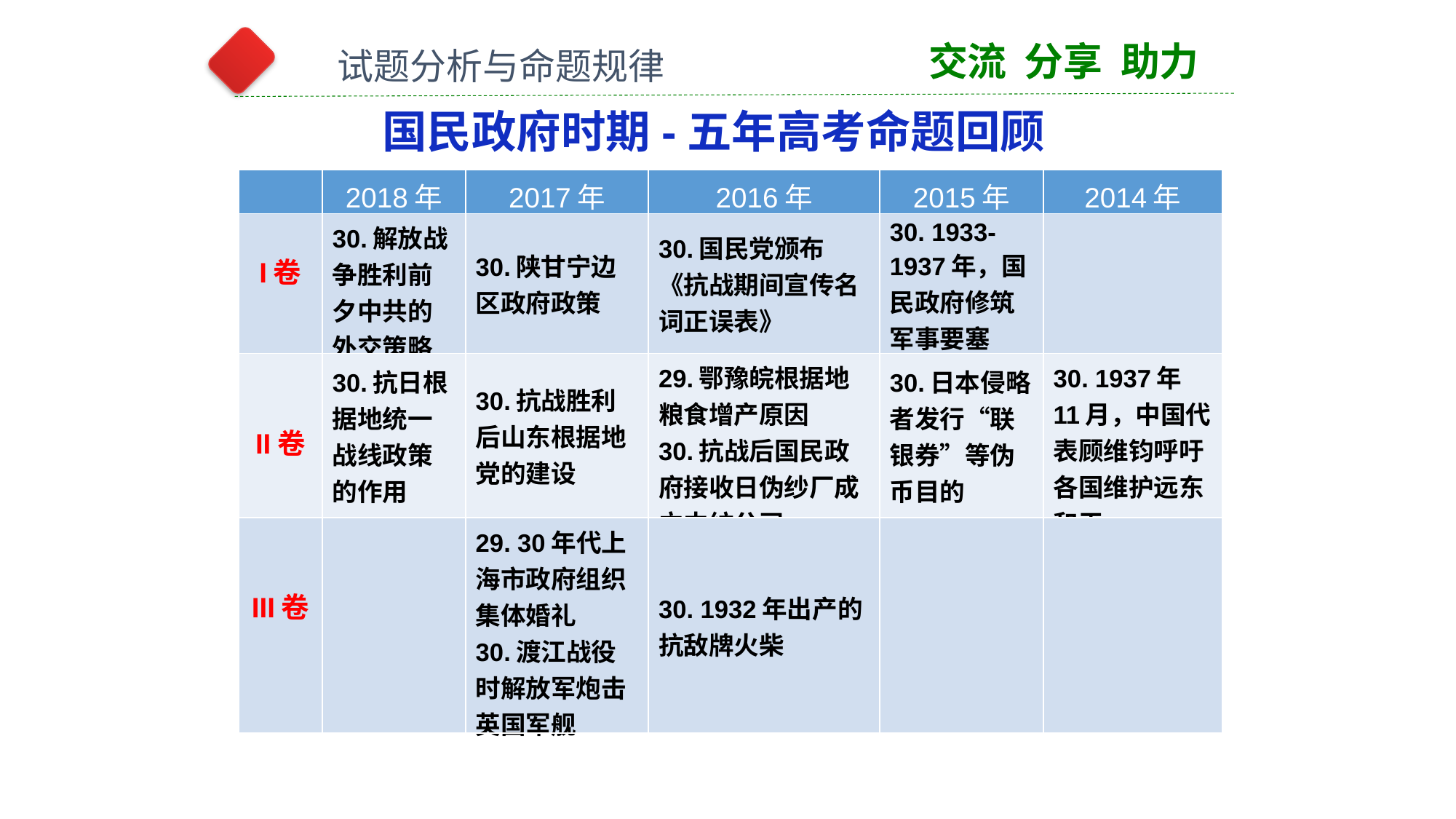

交流  分享  助力

试题分析与命题规律
国民政府时期-五年高考命题回顾
|  | 2018年 | 2017年 | 2016年 | 2015年 | 2014年 |
| --- | --- | --- | --- | --- | --- |
| I卷 | 30.解放战争胜利前夕中共的外交策略 | 30.陕甘宁边区政府政策 | 30.国民党颁布《抗战期间宣传名词正误表》 | 30. 1933-1937年，国民政府修筑军事要塞 |  |
| II卷 | 30.抗日根据地统一战线政策的作用 | 30.抗战胜利后山东根据地党的建设 | 29.鄂豫皖根据地粮食增产原因 30.抗战后国民政府接收日伪纱厂成立中纺公司 | 30.日本侵略者发行“联银券”等伪币目的 | 30. 1937年11月，中国代表顾维钧呼吁各国维护远东和平 |
| III卷 |  | 29. 30年代上海市政府组织集体婚礼 30.渡江战役时解放军炮击英国军舰 | 30. 1932年出产的抗敌牌火柴 |  |  |